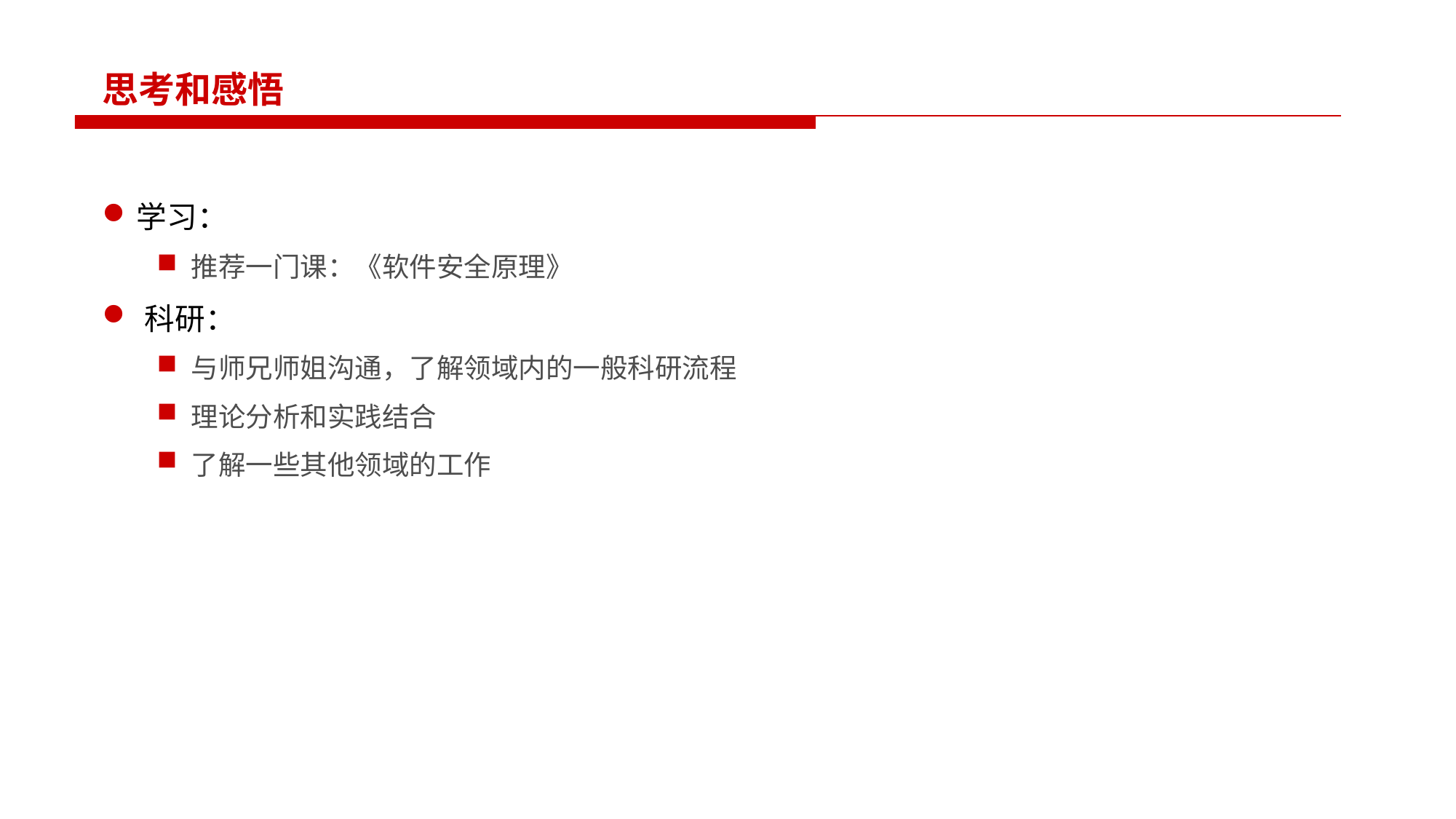

# 思考和感悟
学习：
推荐一门课：《软件安全原理》
科研：
与师兄师姐沟通，了解领域内的一般科研流程
理论分析和实践结合
了解一些其他领域的工作